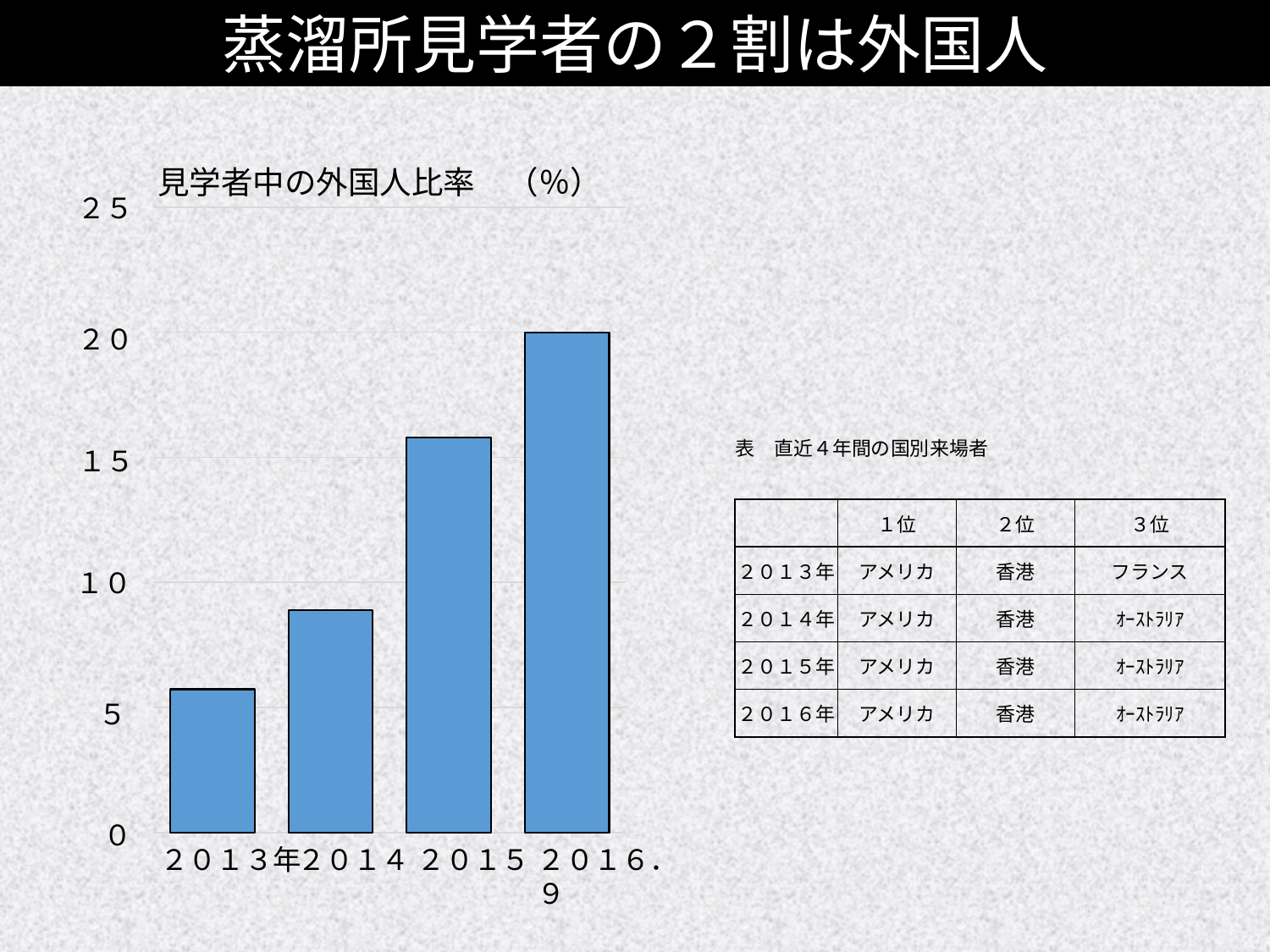

# 蒸溜所見学者の２割は外国人
見学者中の外国人比率　（％）
２５
２０
１５
１０
５

### Chart

| Category |  |
|---|---|
| 表　直近４年間の国別来場者 |  |  |  |
| --- | --- | --- | --- |
|  |  |  |  |
|  | １位 | ２位 | ３位 |
| ２０１３年 | アメリカ | 香港 | フランス |
| ２０１４年 | アメリカ | 香港 | ｵｰｽﾄﾗﾘｱ |
| ２０１５年 | アメリカ | 香港 | ｵｰｽﾄﾗﾘｱ |
| ２０１６年 | アメリカ | 香港 | ｵｰｽﾄﾗﾘｱ |
０
２０１３年
２０１４
２０１５
２０１６．９